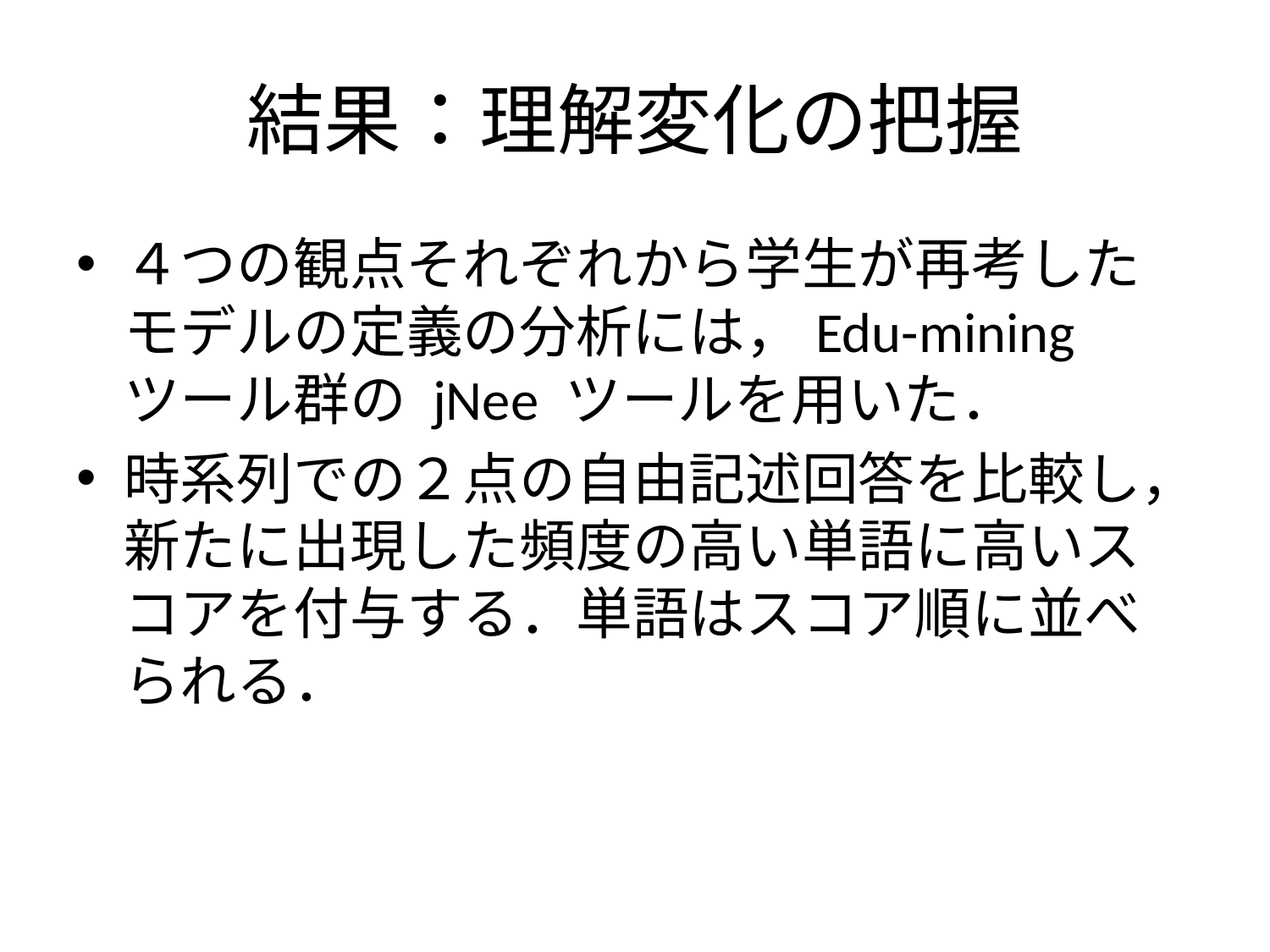

# 結果：理解変化の把握
４つの観点それぞれから学生が再考したモデルの定義の分析には，Edu-miningツール群の jNee ツールを用いた．
時系列での２点の自由記述回答を比較し，新たに出現した頻度の高い単語に高いスコアを付与する．単語はスコア順に並べられる．